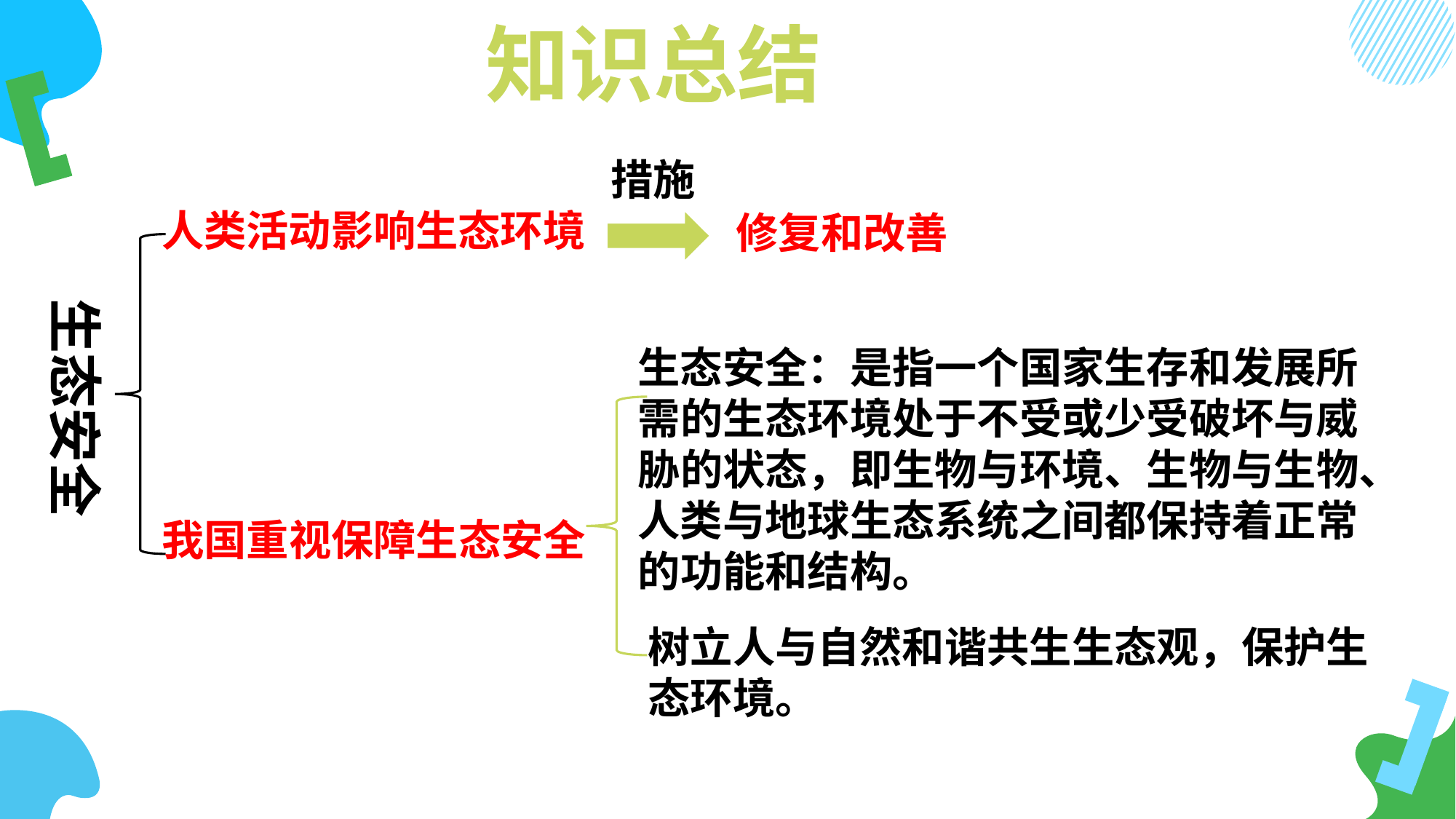

知识总结
措施
人类活动影响生态环境
修复和改善

生态安全
生态安全：是指一个国家生存和发展所需的生态环境处于不受或少受破坏与威胁的状态，即生物与环境、生物与生物、人类与地球生态系统之间都保持着正常的功能和结构。

我国重视保障生态安全
树立人与自然和谐共生生态观，保护生态环境。